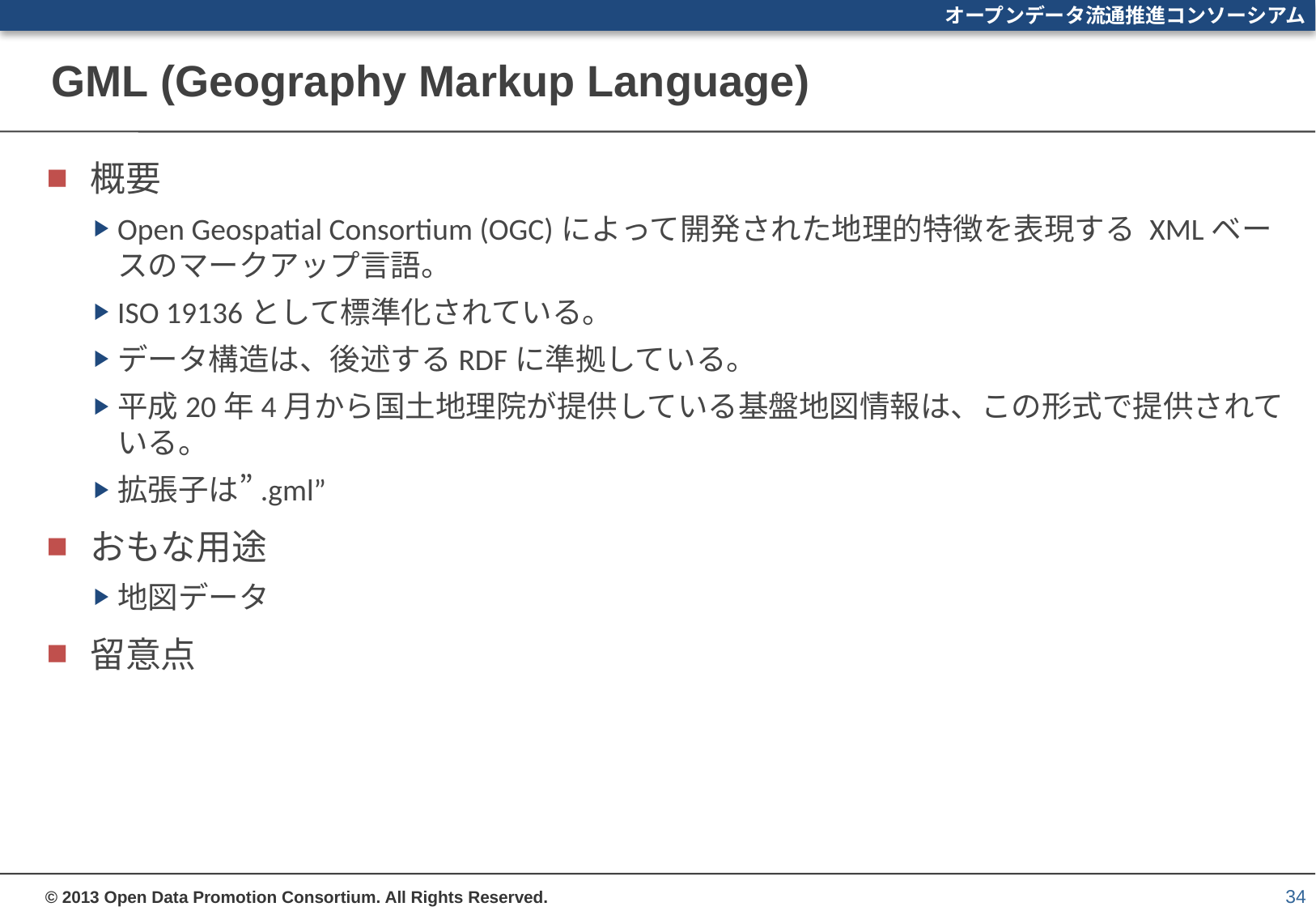

# GML (Geography Markup Language)
概要
Open Geospatial Consortium (OGC)によって開発された地理的特徴を表現する XMLベースのマークアップ言語。
ISO 19136として標準化されている。
データ構造は、後述するRDFに準拠している。
平成20年4月から国土地理院が提供している基盤地図情報は、この形式で提供されている。
拡張子は”.gml”
おもな用途
地図データ
留意点
34